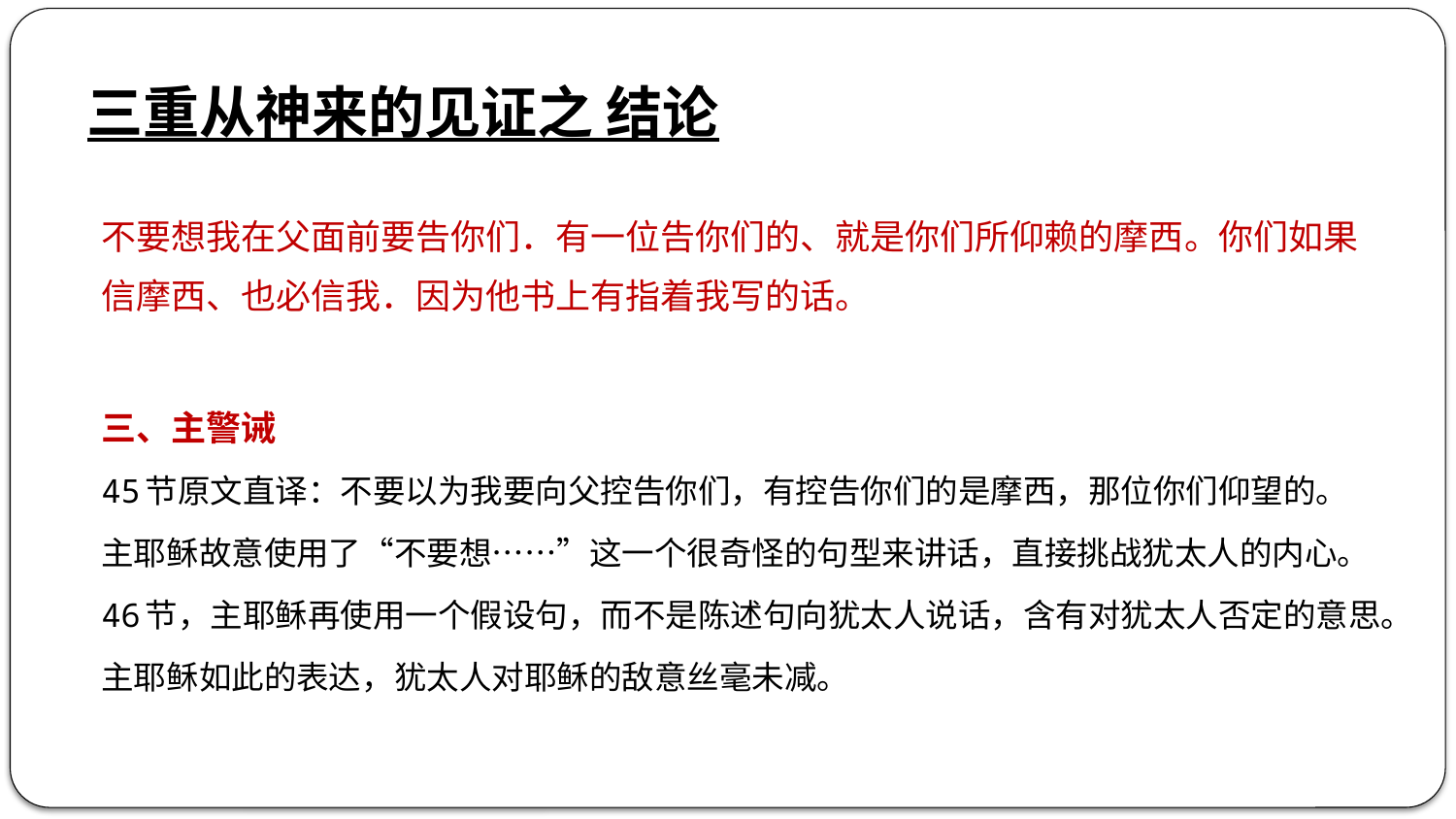

三重从神来的见证之 结论

不要想我在父面前要告你们．有一位告你们的、就是你们所仰赖的摩西。你们如果信摩西、也必信我．因为他书上有指着我写的话。

三、主警诫
45节原文直译：不要以为我要向父控告你们，有控告你们的是摩西，那位你们仰望的。
主耶稣故意使用了“不要想……”这一个很奇怪的句型来讲话，直接挑战犹太人的内心。
46节，主耶稣再使用一个假设句，而不是陈述句向犹太人说话，含有对犹太人否定的意思。
主耶稣如此的表达，犹太人对耶稣的敌意丝毫未减。